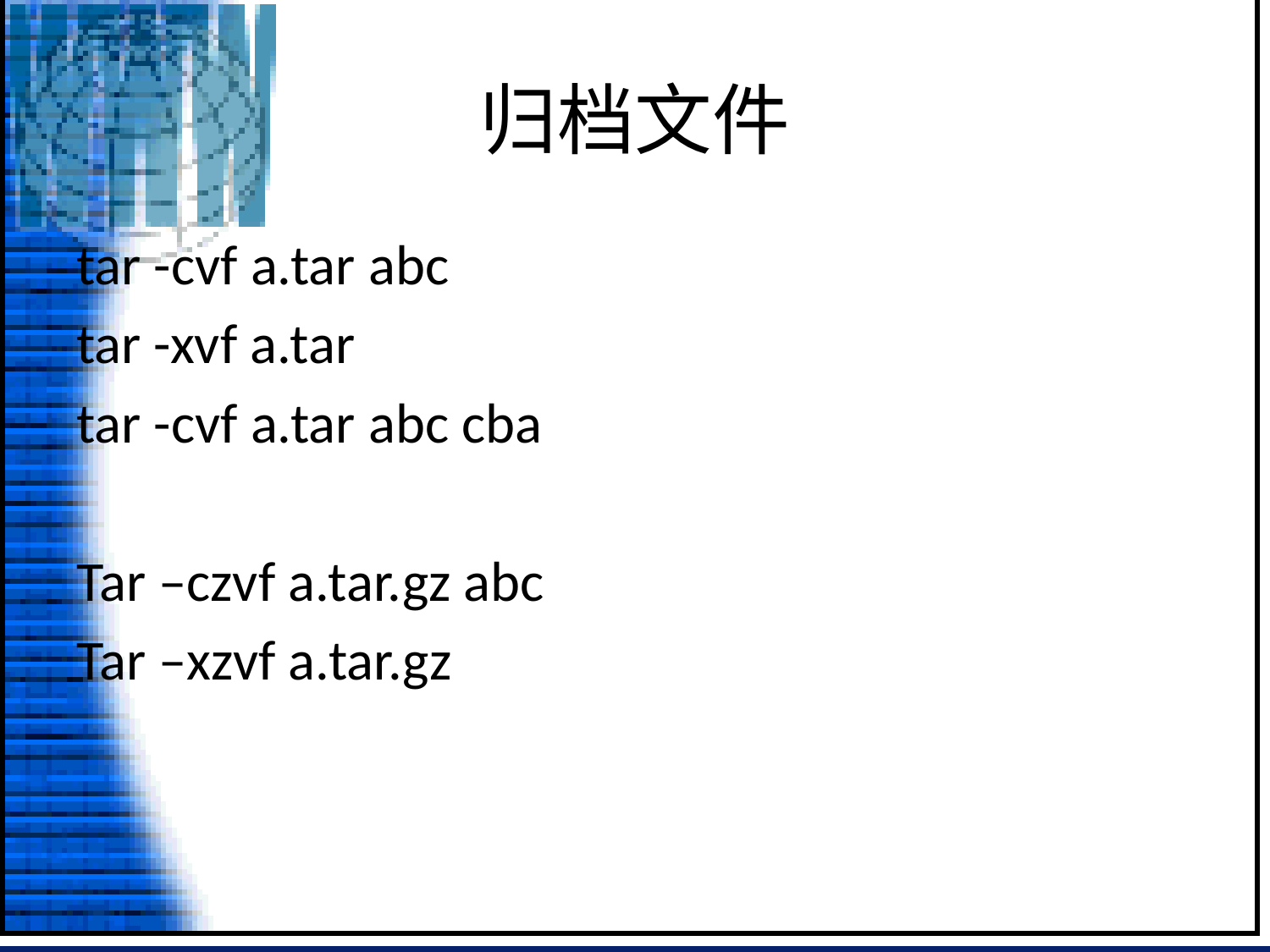

# 归档文件
tar -cvf a.tar abc
tar -xvf a.tar
tar -cvf a.tar abc cba

Tar –czvf a.tar.gz abc
Tar –xzvf a.tar.gz